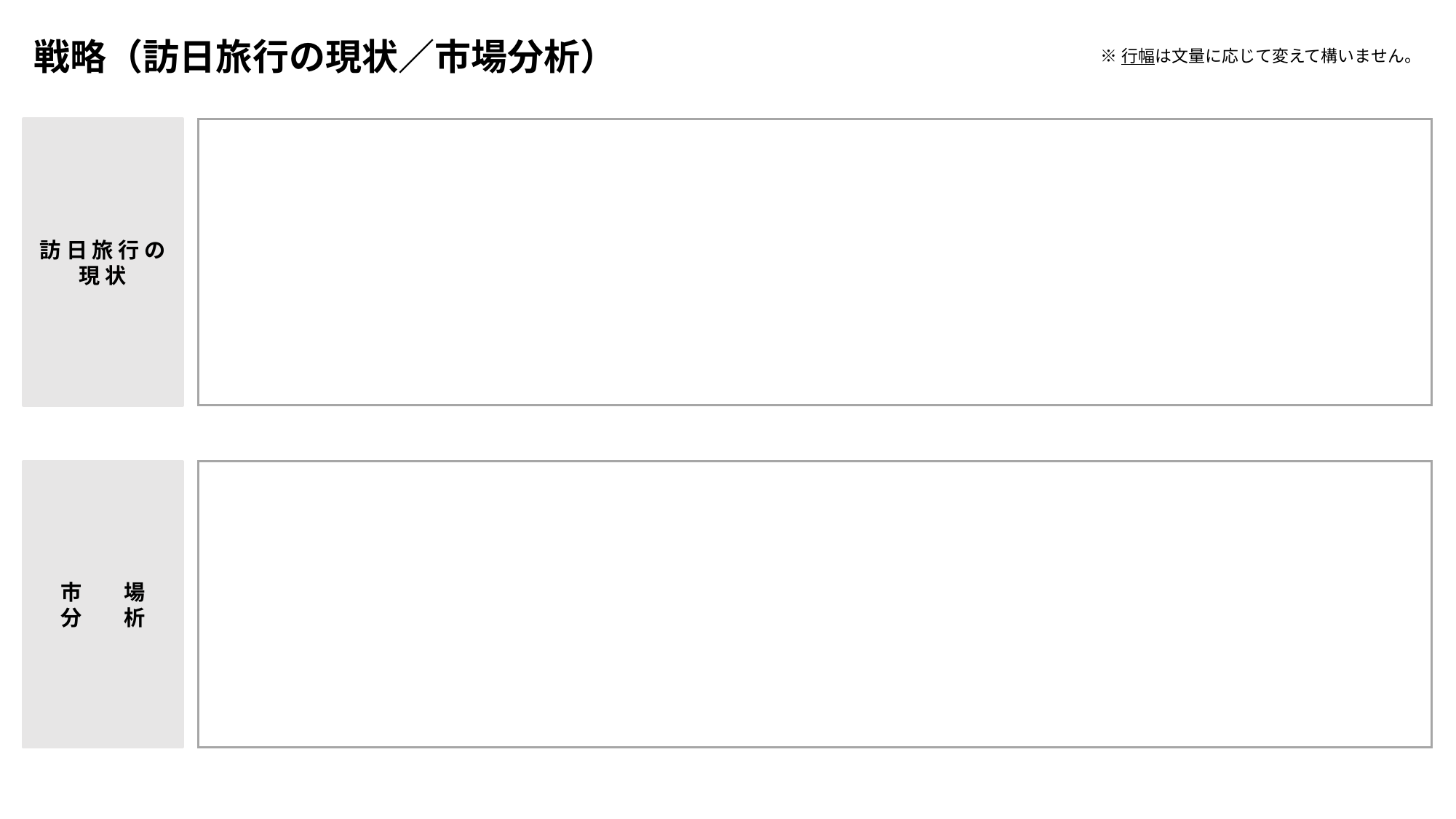

戦略（訪日旅行の現状／市場分析）
※行幅は文量に応じて変えて構いません。
訪 日 旅 行 の
現 状

市　　場
分　　析